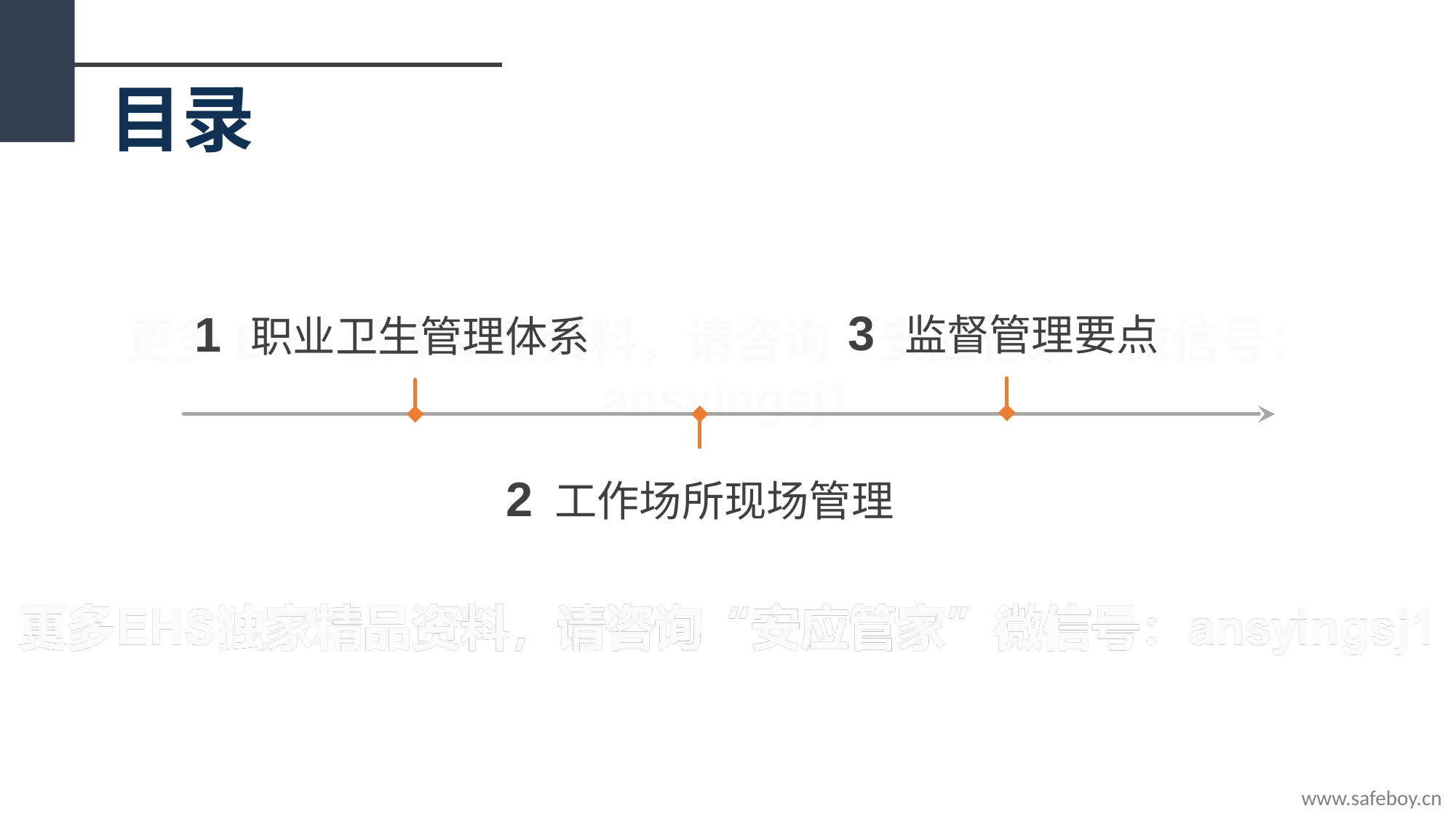

目录
3   监督管理要点
1   职业卫生管理体系
2  工作场所现场管理